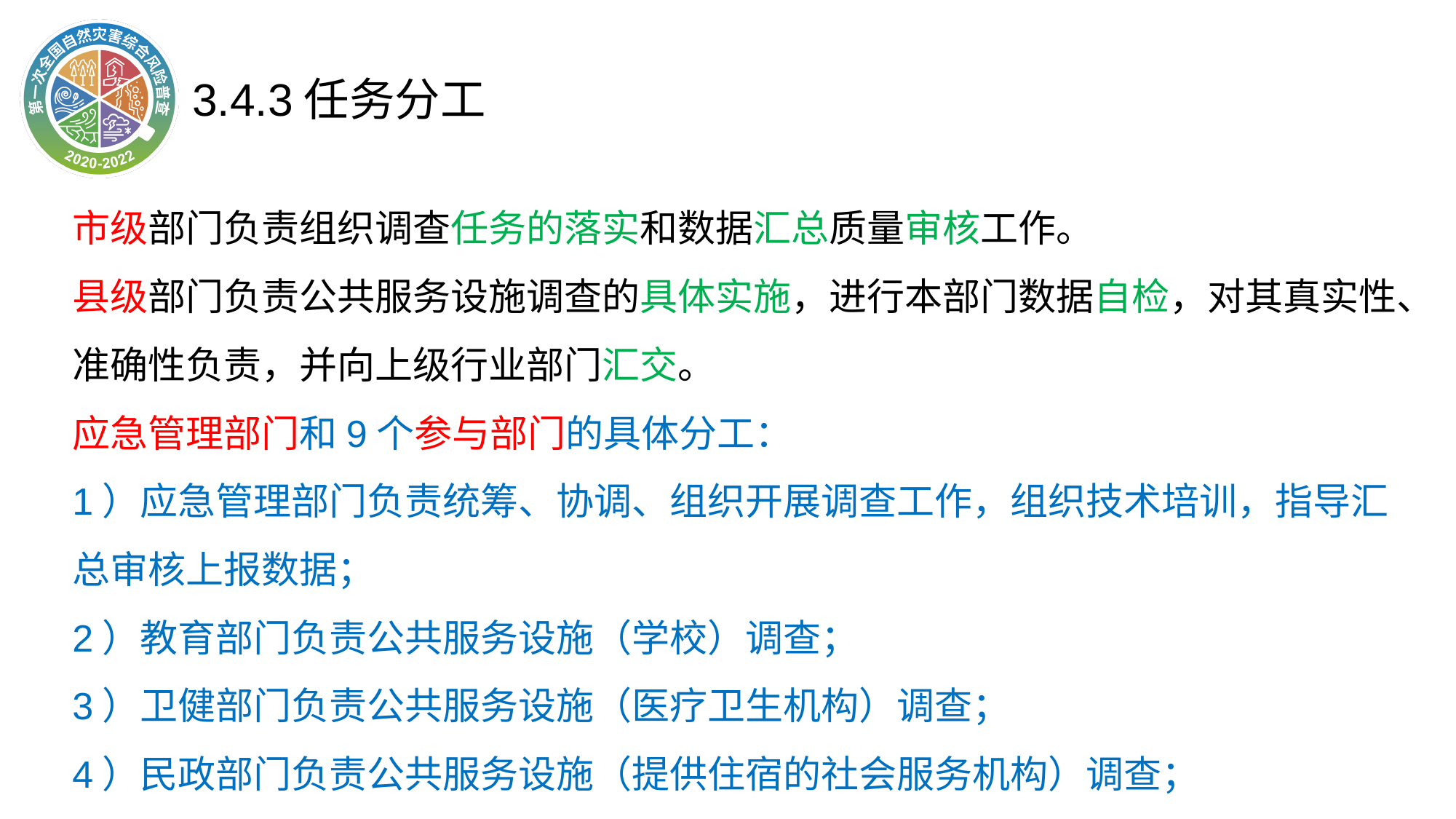

3.4.3任务分工
市级部门负责组织调查任务的落实和数据汇总质量审核工作。
县级部门负责公共服务设施调查的具体实施，进行本部门数据自检，对其真实性、准确性负责，并向上级行业部门汇交。
应急管理部门和9个参与部门的具体分工：
1）应急管理部门负责统筹、协调、组织开展调查工作，组织技术培训，指导汇总审核上报数据；
2）教育部门负责公共服务设施（学校）调查；
3）卫健部门负责公共服务设施（医疗卫生机构）调查；
4）民政部门负责公共服务设施（提供住宿的社会服务机构）调查；